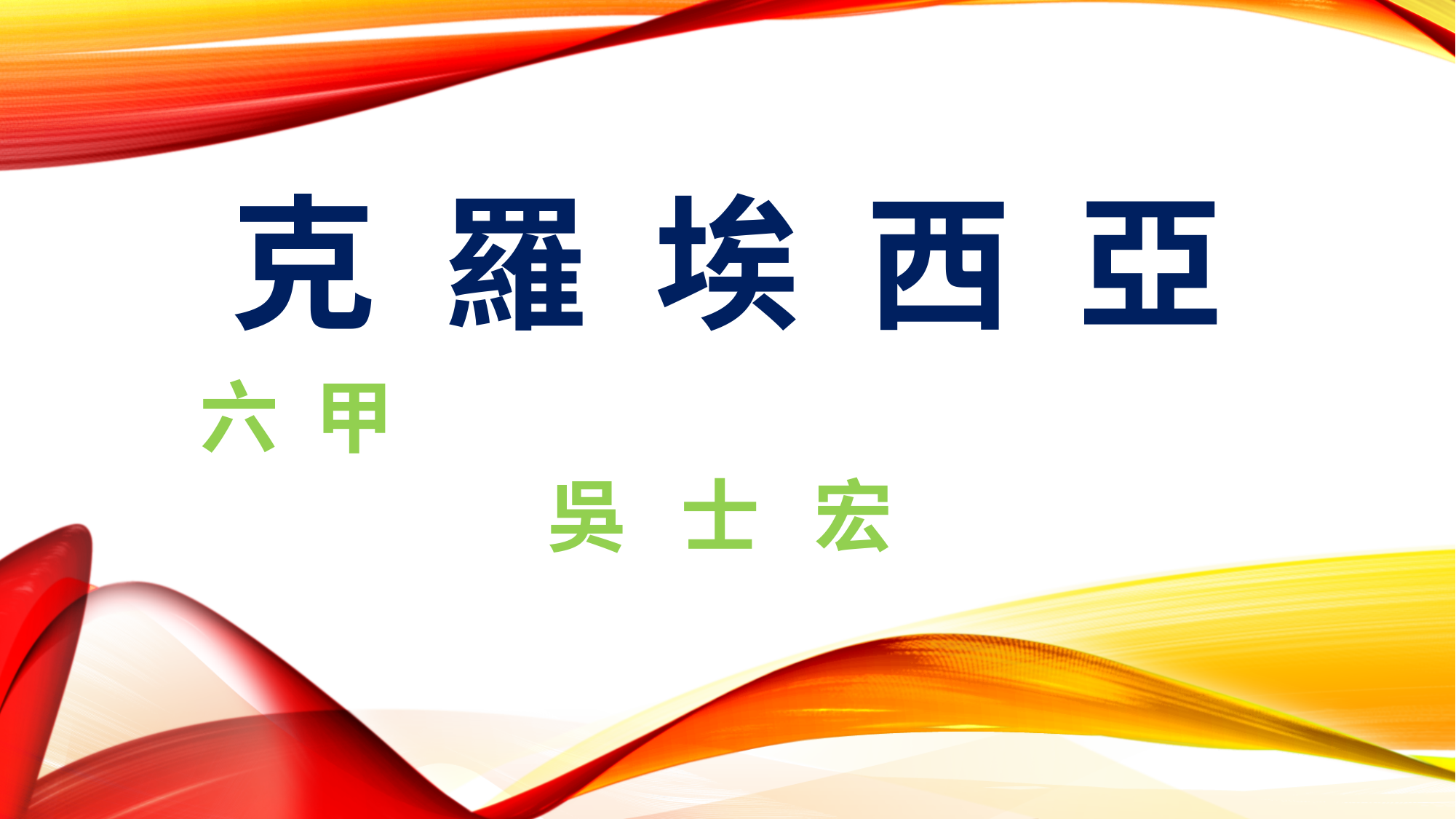

# 克  羅  埃  西  亞
六  甲
吳   士   宏